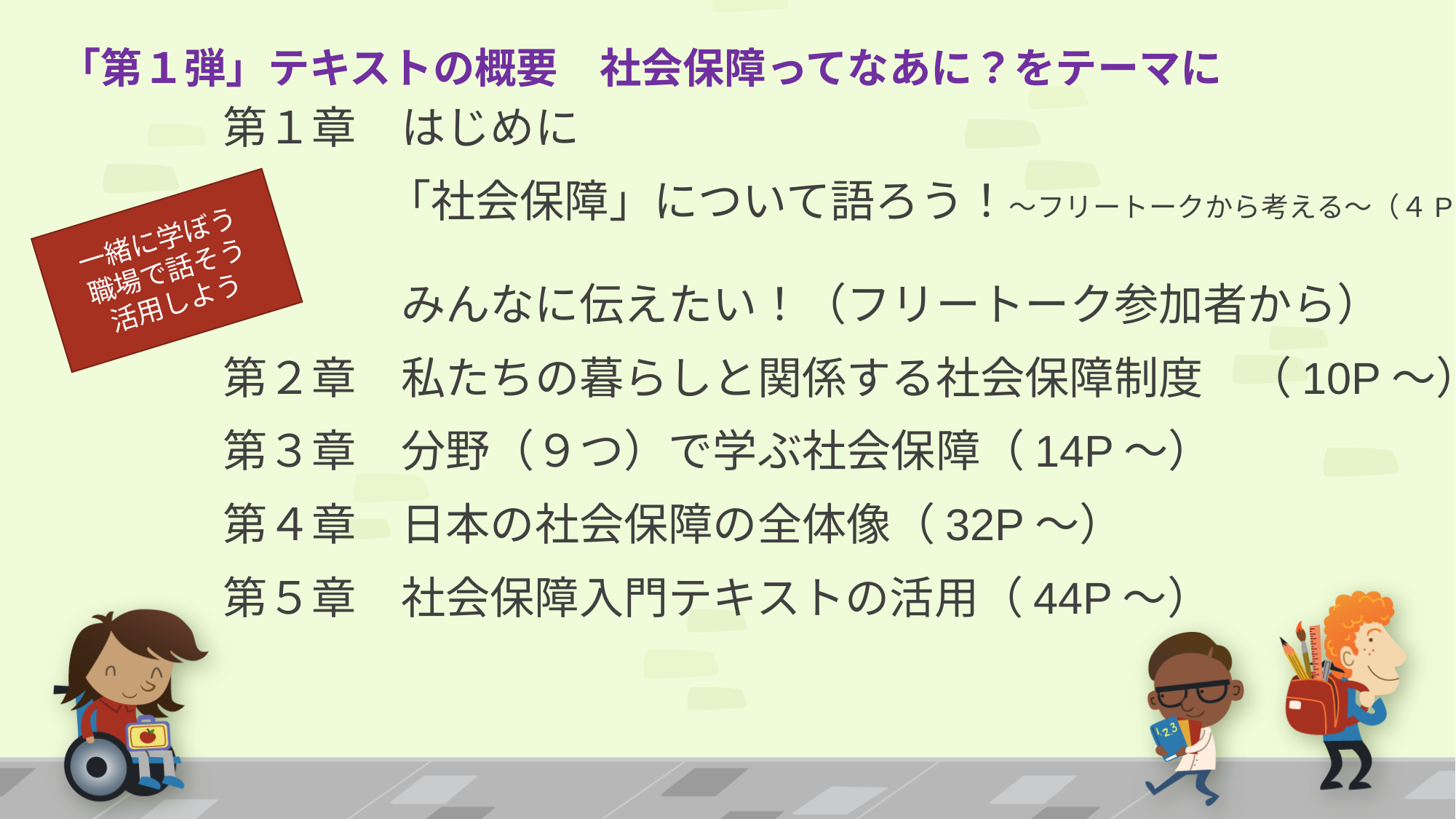

# 「第１弾」テキストの概要　社会保障ってなあに？をテーマに
第１章　はじめに
  　　　「社会保障」について語ろう！～フリートークから考える～（４P～）
　　　　みんなに伝えたい！（フリートーク参加者から）
第２章　私たちの暮らしと関係する社会保障制度　（10P～）
第３章　分野（９つ）で学ぶ社会保障（14P～）
第４章　日本の社会保障の全体像（32P～）
第５章　社会保障入門テキストの活用（44P～）

一緒に学ぼう
職場で話そう
活用しよう